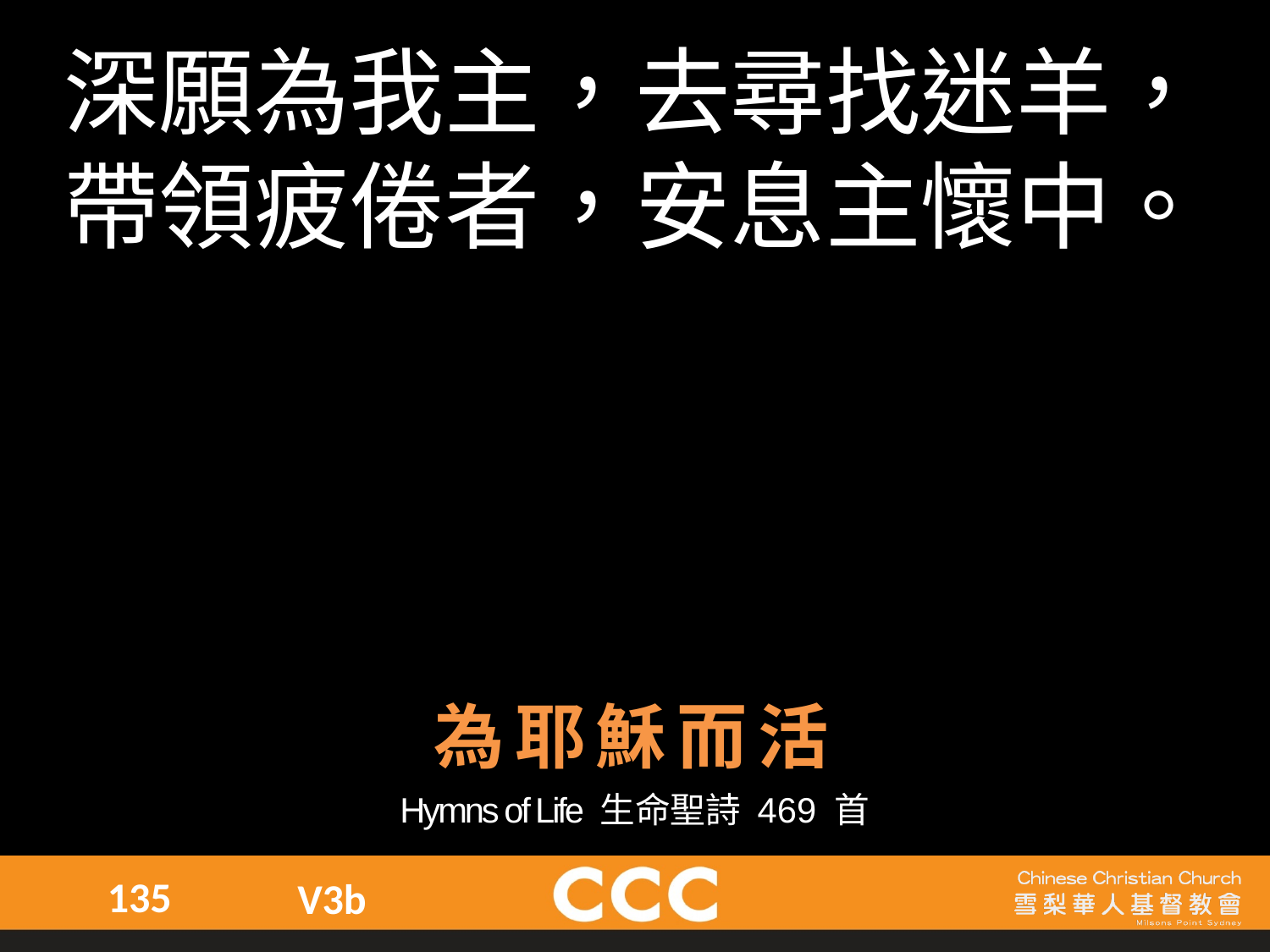

深願為我主，去尋找迷羊，
帶領疲倦者，安息主懷中。
為耶穌而活
Hymns of Life 生命聖詩 469 首
135
V3b